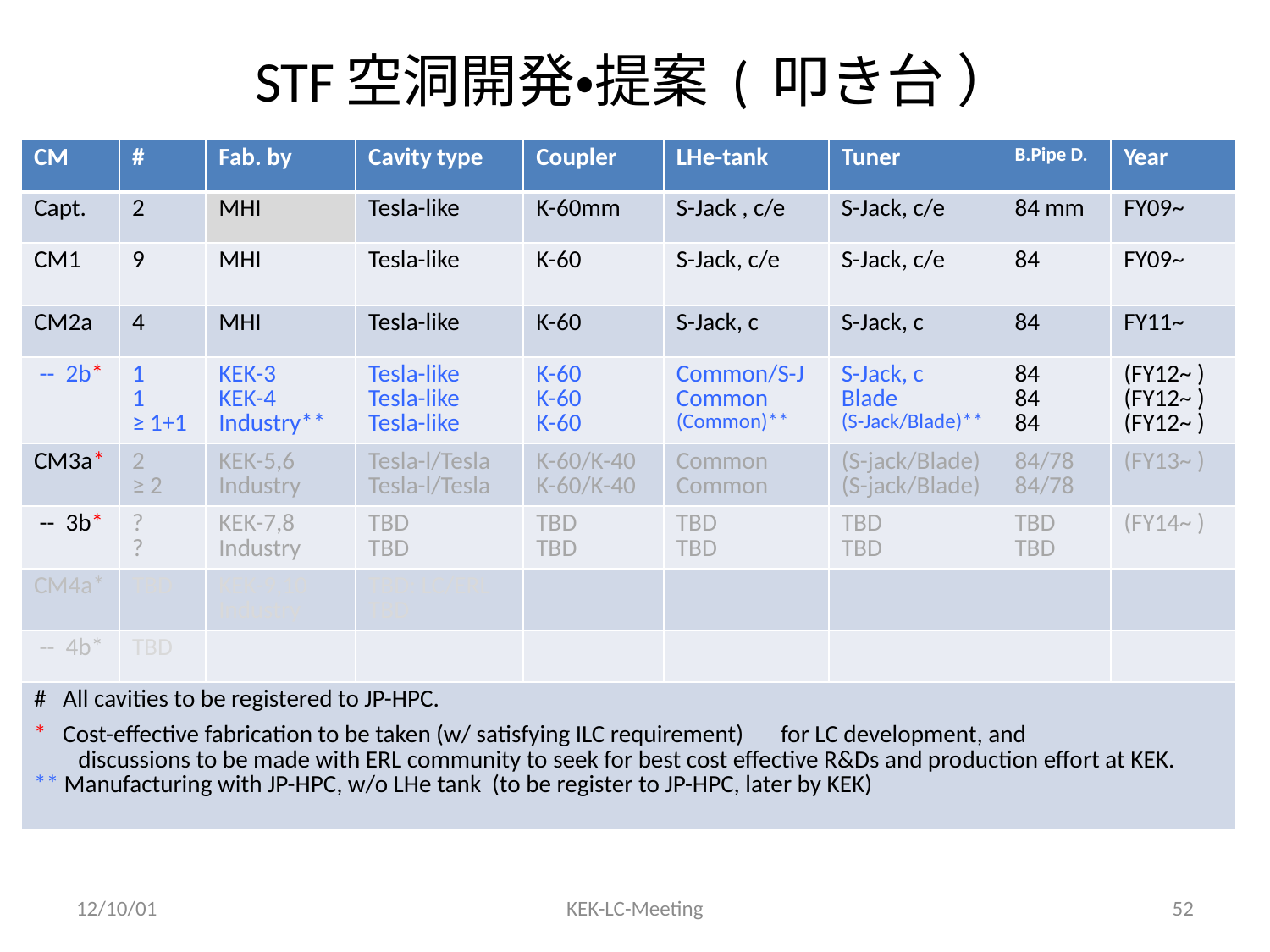

# STF空洞開発・提案 ( 叩き台 ）
| CM | # | Fab. by | Cavity type | Coupler | LHe-tank | Tuner | B.Pipe D. | Year |
| --- | --- | --- | --- | --- | --- | --- | --- | --- |
| Capt. | 2 | MHI | Tesla-like | K-60mm | S-Jack , c/e | S-Jack, c/e | 84 mm | FY09~ |
| CM1 | 9 | MHI | Tesla-like | K-60 | S-Jack, c/e | S-Jack, c/e | 84 | FY09~ |
| CM2a | 4 | MHI | Tesla-like | K-60 | S-Jack, c | S-Jack, c | 84 | FY11~ |
| -- 2b\* | 1 1 ≥ 1+1 | KEK-3 KEK-4 Industry\*\* | Tesla-like Tesla-like Tesla-like | K-60 K-60 K-60 | Common/S-J Common (Common)\*\* | S-Jack, c Blade (S-Jack/Blade)\*\* | 84 84 84 | (FY12~ ) (FY12~ ) (FY12~ ) |
| CM3a\* | 2 ≥ 2 | KEK-5,6 Industry | Tesla-l/Tesla Tesla-l/Tesla | K-60/K-40 K-60/K-40 | Common Common | (S-jack/Blade) (S-jack/Blade) | 84/78 84/78 | (FY13~ ) |
| -- 3b\* | ? ? | KEK-7,8 Industry | TBD TBD | TBD TBD | TBD TBD | TBD TBD | TBD TBD | (FY14~ ) |
| CM4a\* | TBD | KEK-9,10 Industry | TBD: LC/ERL TBD |  |  |  |  |  |
| -- 4b\* | TBD |  |  |  |  |  |  |  |
| # All cavities to be registered to JP-HPC. \* Cost-effective fabrication to be taken (w/ satisfying ILC requirement)　for LC development, and discussions to be made with ERL community to seek for best cost effective R&Ds and production effort at KEK. \*\* Manufacturing with JP-HPC, w/o LHe tank (to be register to JP-HPC, later by KEK) |  |  |  |  |  |  |  |  |
12/10/01
KEK-LC-Meeting
52